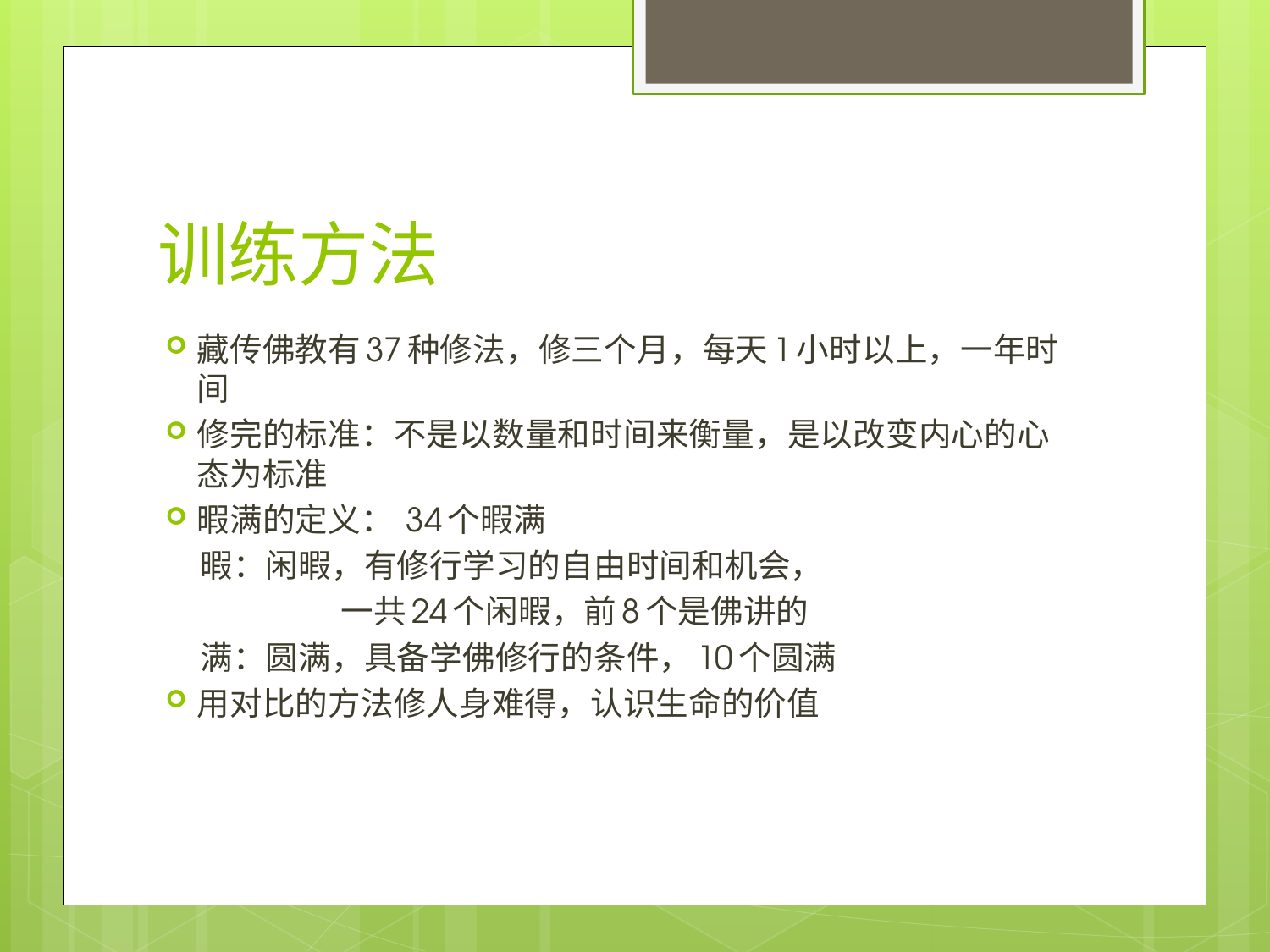

# 训练方法
藏传佛教有37种修法，修三个月，每天1小时以上，一年时间
修完的标准：不是以数量和时间来衡量，是以改变内心的心态为标准
暇满的定义： 34个暇满
    暇：闲暇，有修行学习的自由时间和机会，
                       一共24个闲暇，前8个是佛讲的
    满：圆满，具备学佛修行的条件，10个圆满
用对比的方法修人身难得，认识生命的价值